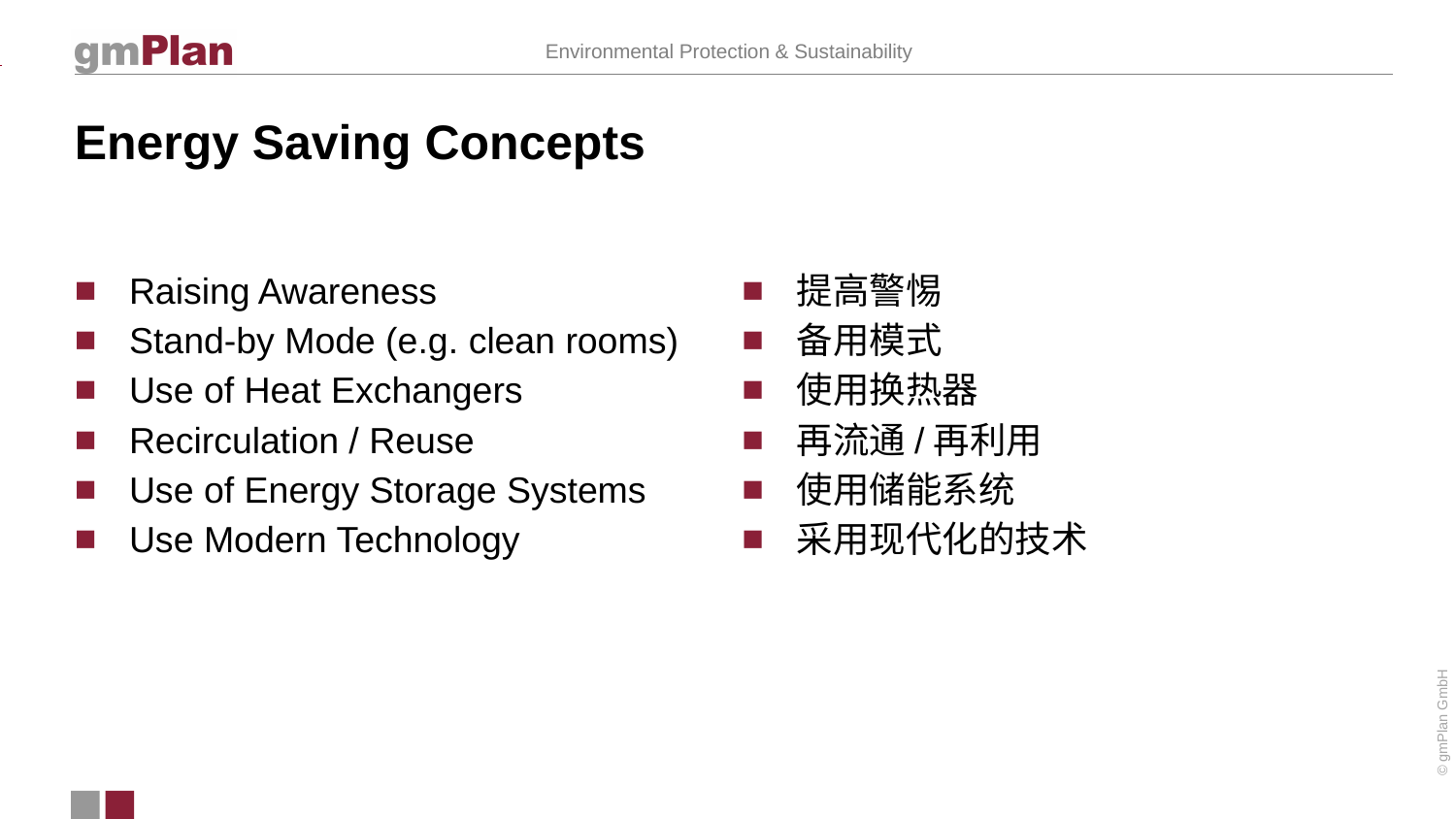

# Energy Saving Concepts

提高警惕
备用模式
使用换热器
再流通/再利用
使用储能系统
采用现代化的技术
Raising Awareness
Stand-by Mode (e.g. clean rooms)
Use of Heat Exchangers
Recirculation / Reuse
Use of Energy Storage Systems
Use Modern Technology